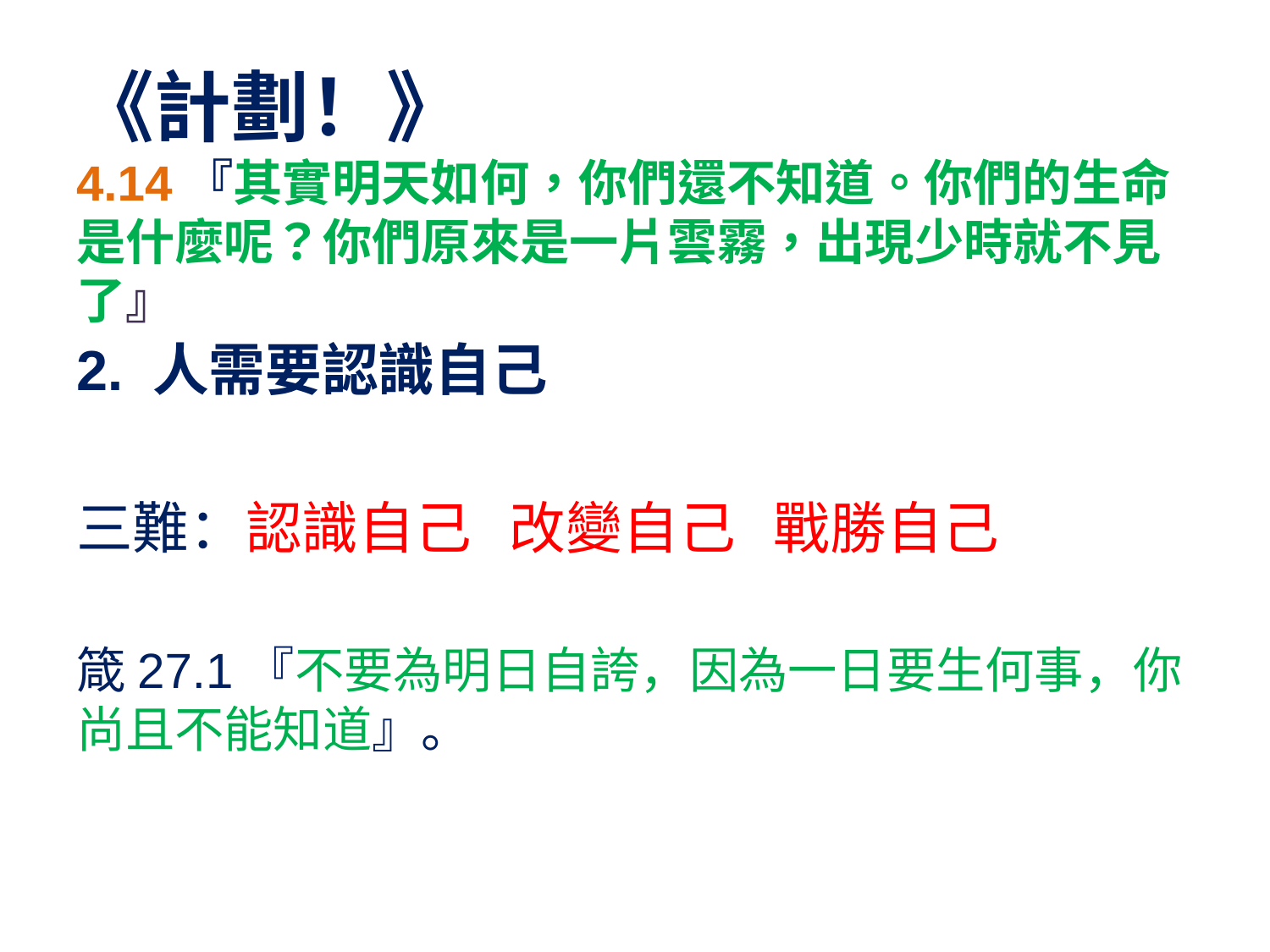

# 《計劃！》 4.14『其實明天如何，你們還不知道。你們的生命是什麼呢？你們原來是一片雲霧，出現少時就不見了』
2. 人需要認識自己

三難：認識自己   改變自己   戰勝自己

箴27.1『不要為明日自誇，因為一日要生何事，你尚且不能知道』。